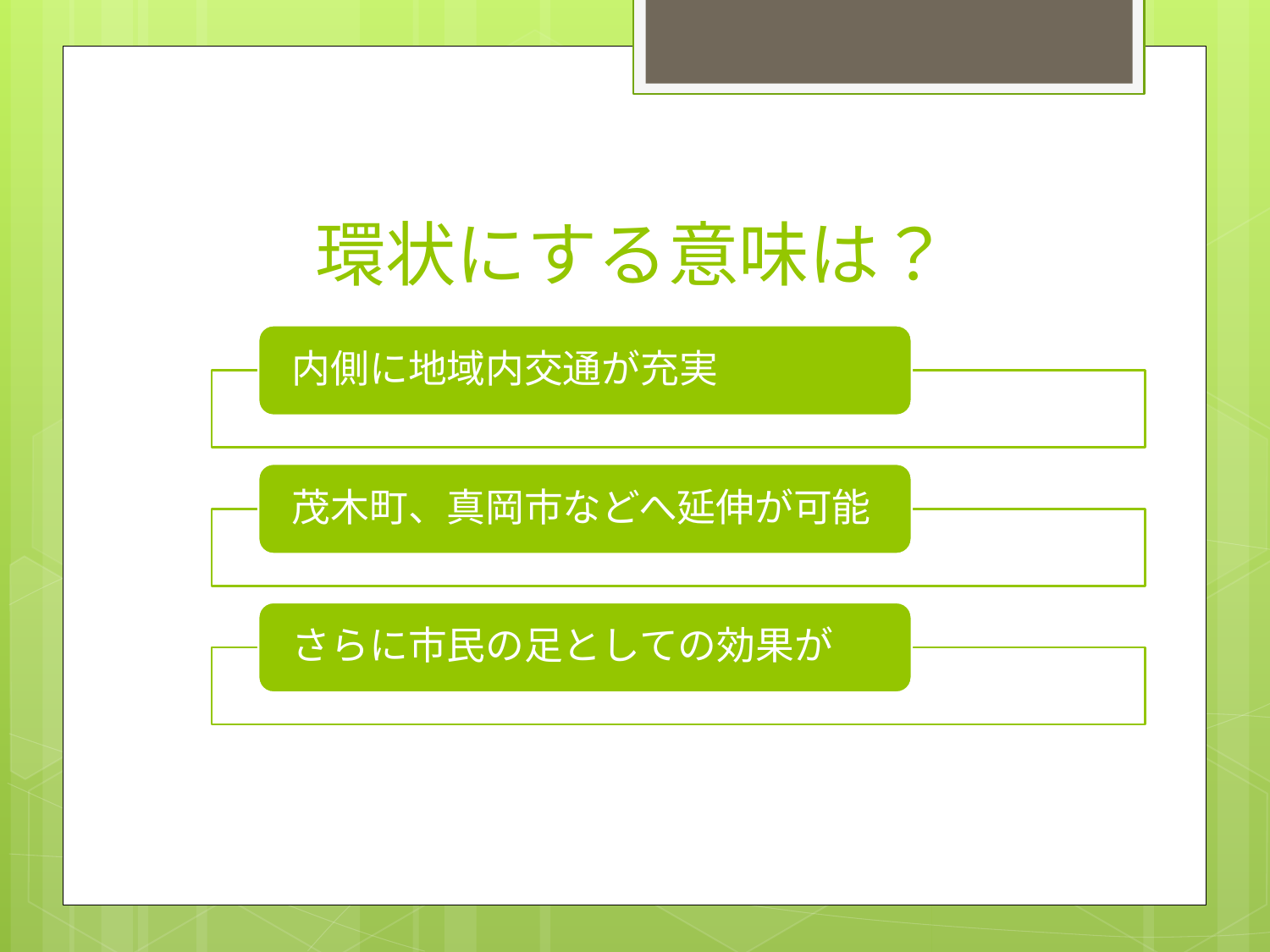

# 環状にする意味は？
内側に地域内交通が充実
茂木町、真岡市などへ延伸が可能
さらに市民の足としての効果が